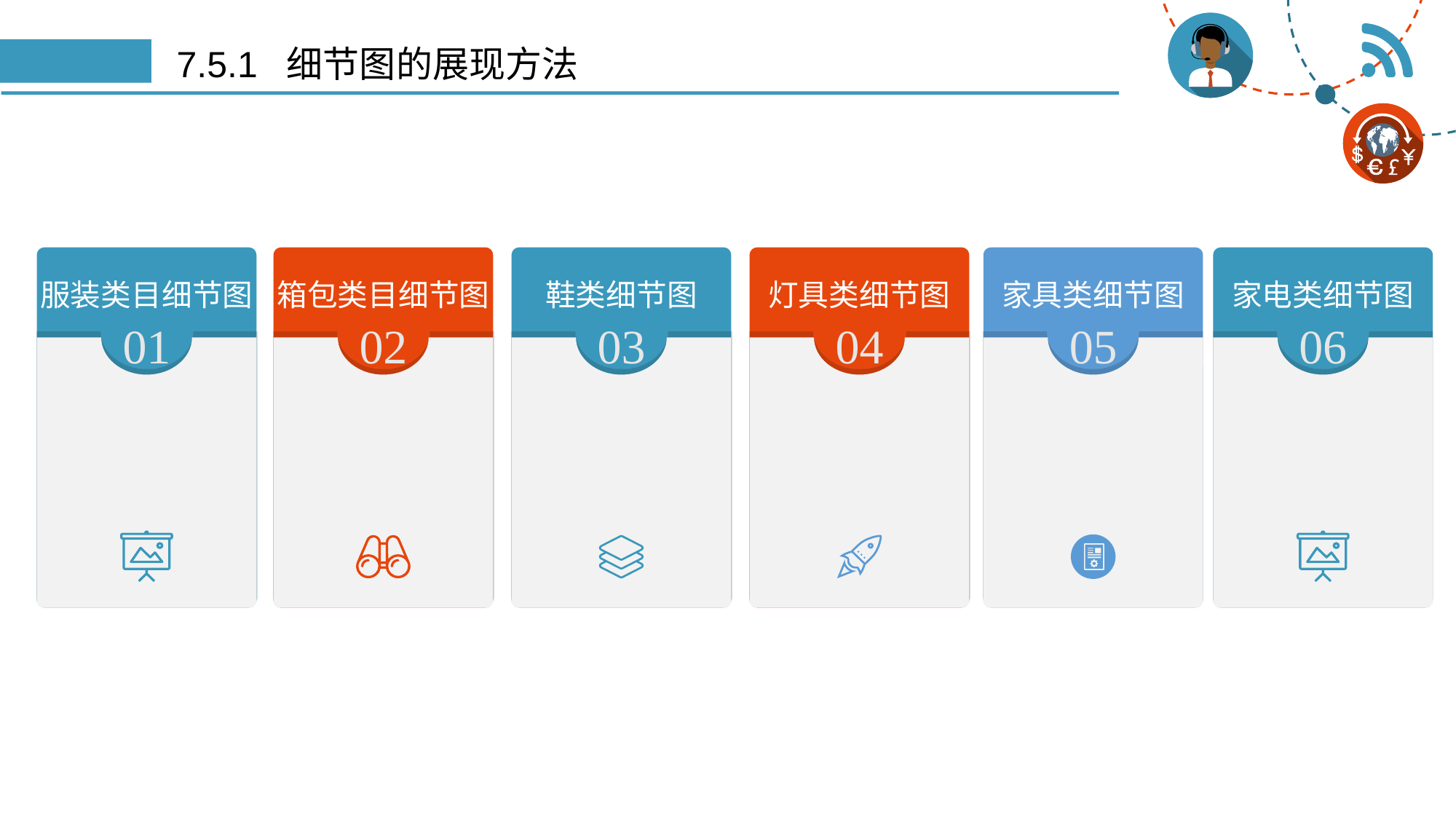

# 7.5.1  细节图的展现方法
服装类目细节图
01

箱包类目细节图
02

鞋类细节图
03

灯具类细节图
04

家具类细节图
05

家电类细节图
06